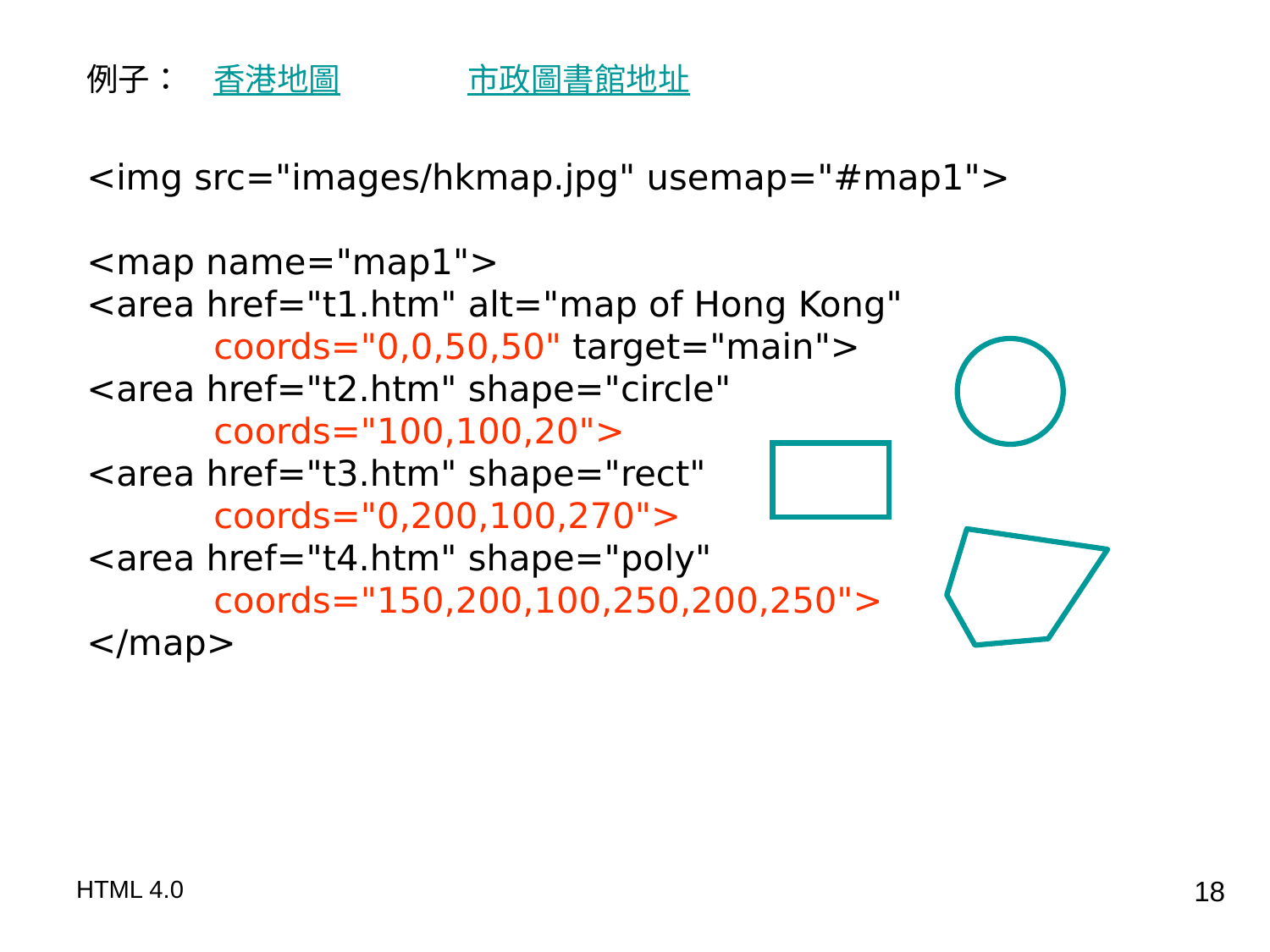

例子：	香港地圖	市政圖書館地址
<img src="images/hkmap.jpg" usemap="#map1">

<map name="map1">
<area href="t1.htm" alt="map of Hong Kong"
	coords="0,0,50,50" target="main">
<area href="t2.htm" shape="circle"
	coords="100,100,20">
<area href="t3.htm" shape="rect"
	coords="0,200,100,270">
<area href="t4.htm" shape="poly"
	coords="150,200,100,250,200,250">
</map>

HTML 4.0
18